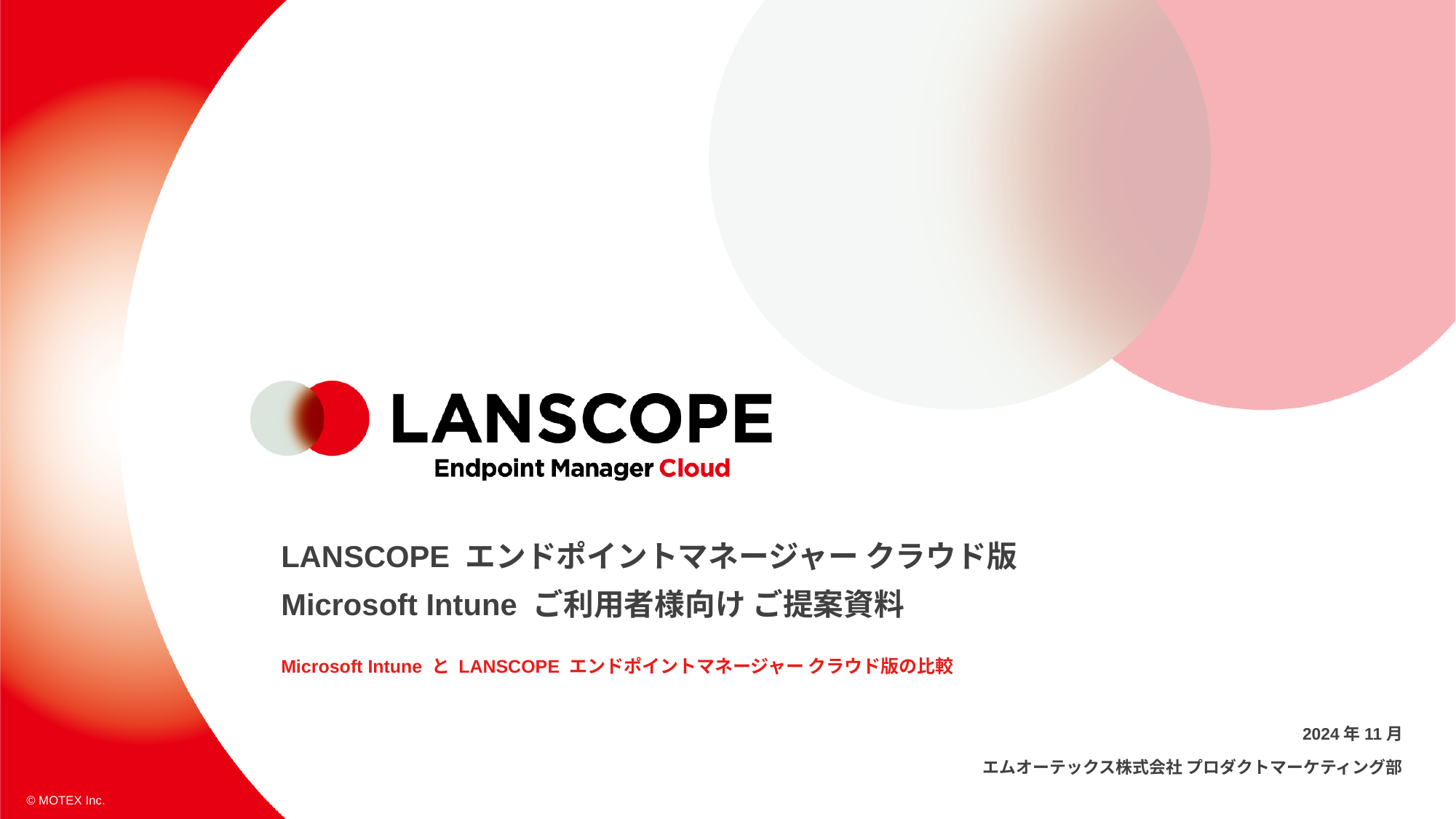

LANSCOPE エンドポイントマネージャー クラウド版
Microsoft Intune ご利用者様向け ご提案資料
Microsoft Intune と LANSCOPE エンドポイントマネージャー クラウド版の比較
2024年11月
エムオーテックス株式会社 プロダクトマーケティング部